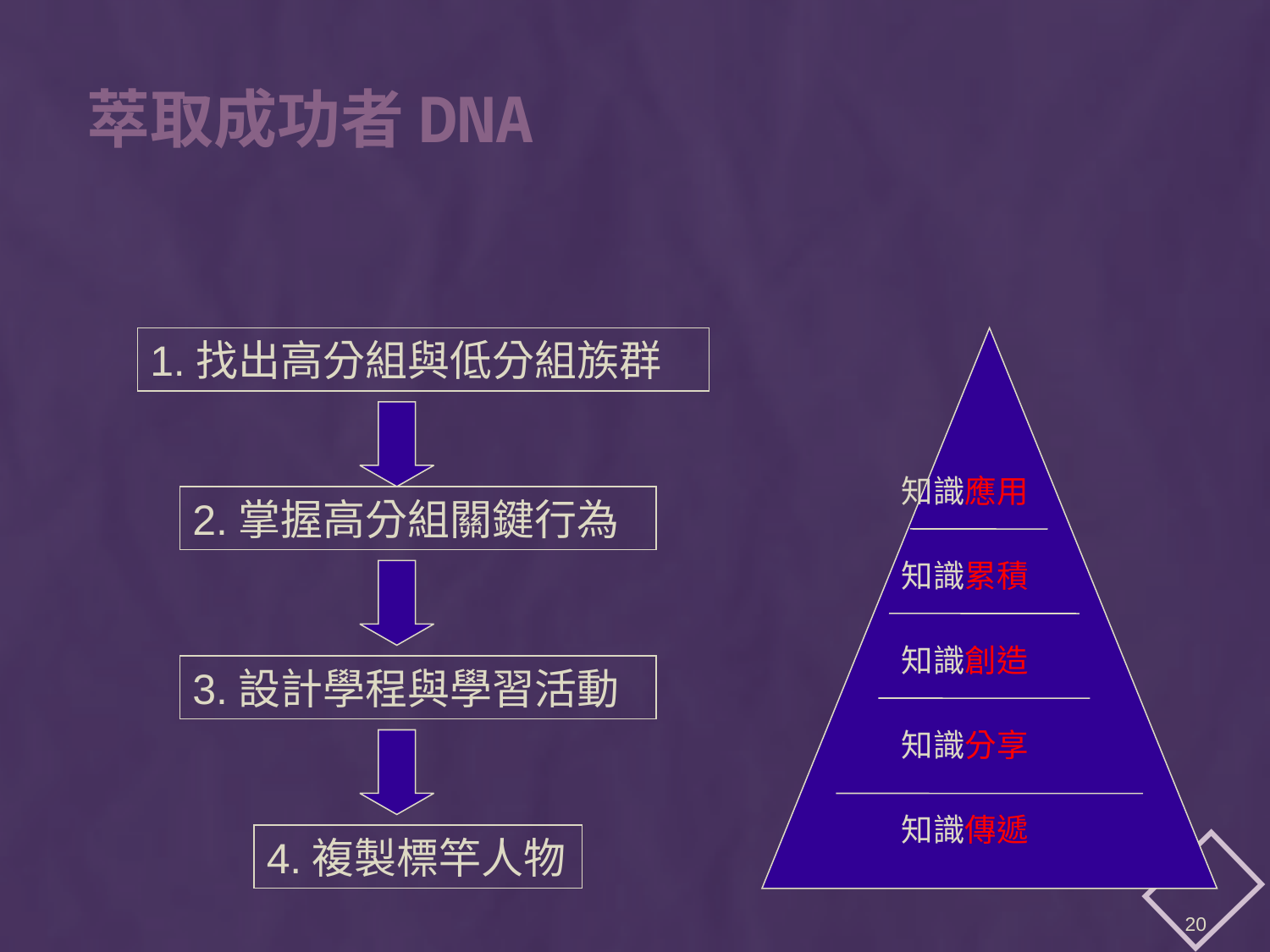

# 萃取成功者DNA

1.找出高分組與低分組族群

知識應用
2.掌握高分組關鍵行為

知識累積

知識創造
3.設計學程與學習活動

知識分享

知識傳遞
4.複製標竿人物
20